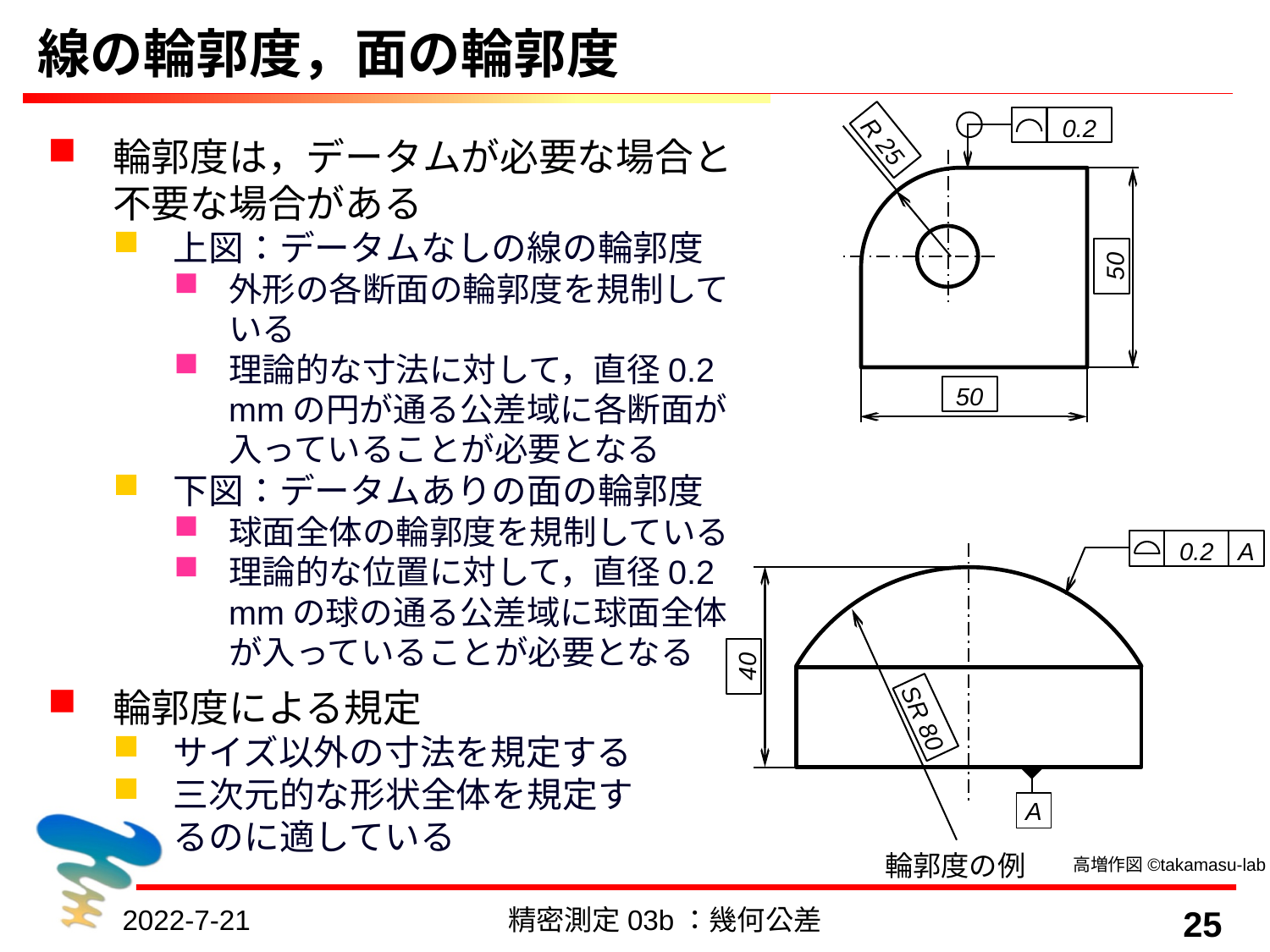

# 線の輪郭度，面の輪郭度

0.2

R 25

50
50
輪郭度は，データムが必要な場合と不要な場合がある
上図：データムなしの線の輪郭度
外形の各断面の輪郭度を規制している
理論的な寸法に対して，直径0.2 mmの円が通る公差域に各断面が入っていることが必要となる
下図：データムありの面の輪郭度
球面全体の輪郭度を規制している
理論的な位置に対して，直径0.2 mmの球の通る公差域に球面全体が入っていることが必要となる
輪郭度による規定
サイズ以外の寸法を規定する
三次元的な形状全体を規定す
るのに適している

0.2
A

40

SR 80

A

輪郭度の例
高増作図©takamasu-lab
2022-7-21
精密測定03b：幾何公差
25